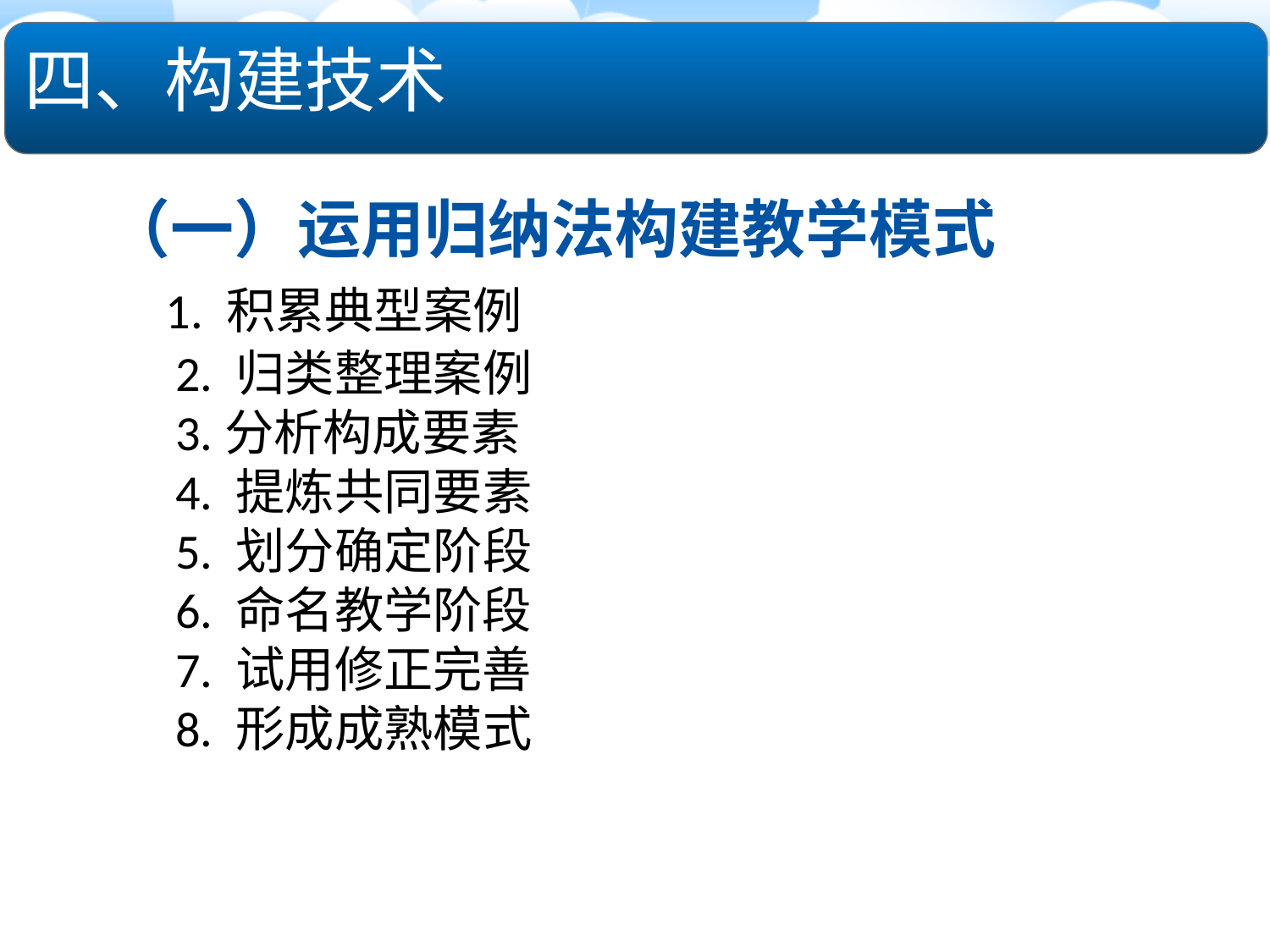

四、构建技术
　（一）运用归纳法构建教学模式
       1. 积累典型案例
　　2. 归类整理案例
　　3.分析构成要素
　　4. 提炼共同要素
　　5. 划分确定阶段
　　6. 命名教学阶段
　　7. 试用修正完善
　　8. 形成成熟模式